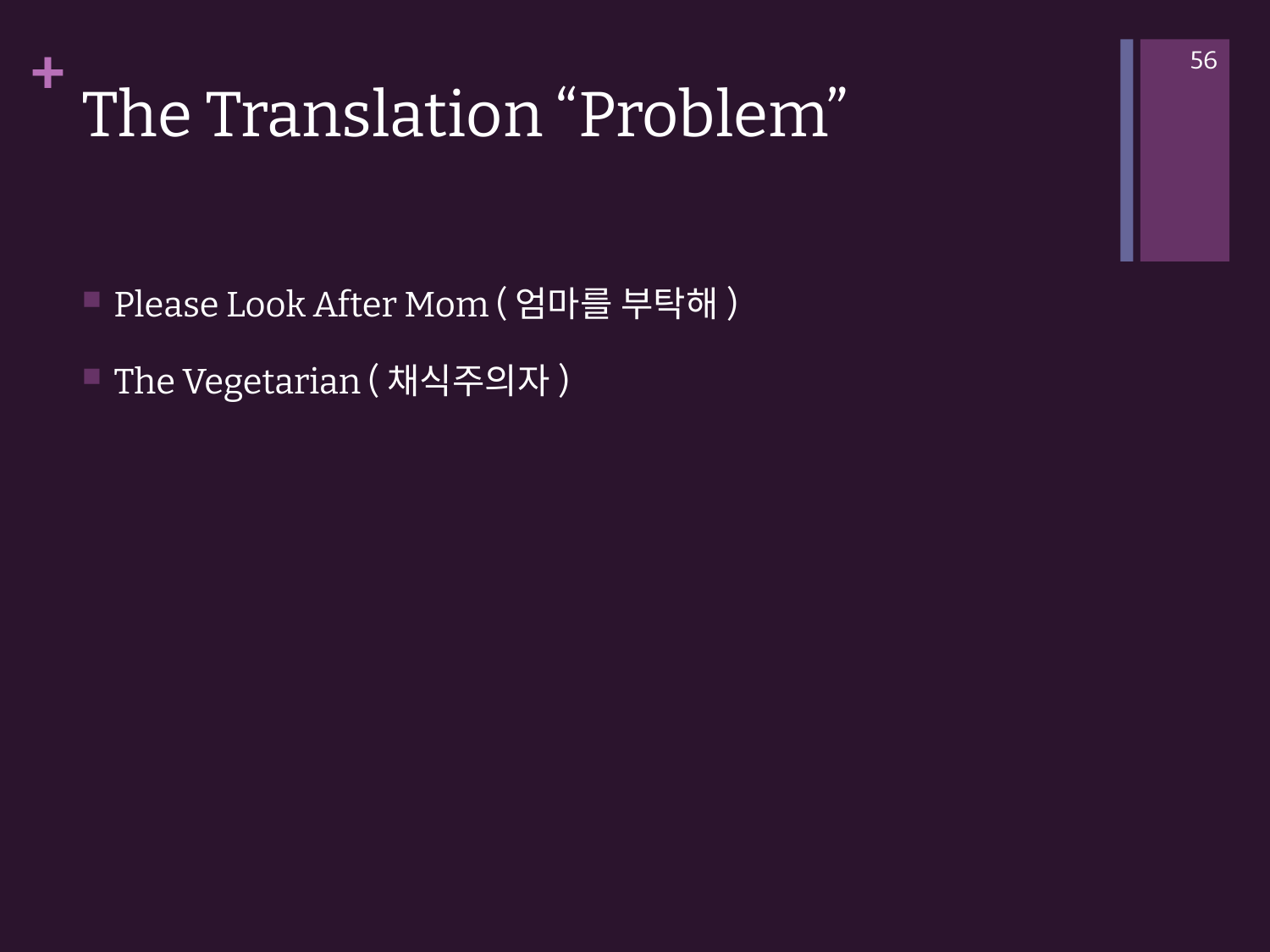

56
# The Translation “Problem”
Please Look After Mom (엄마를 부탁해)
The Vegetarian (채식주의자)